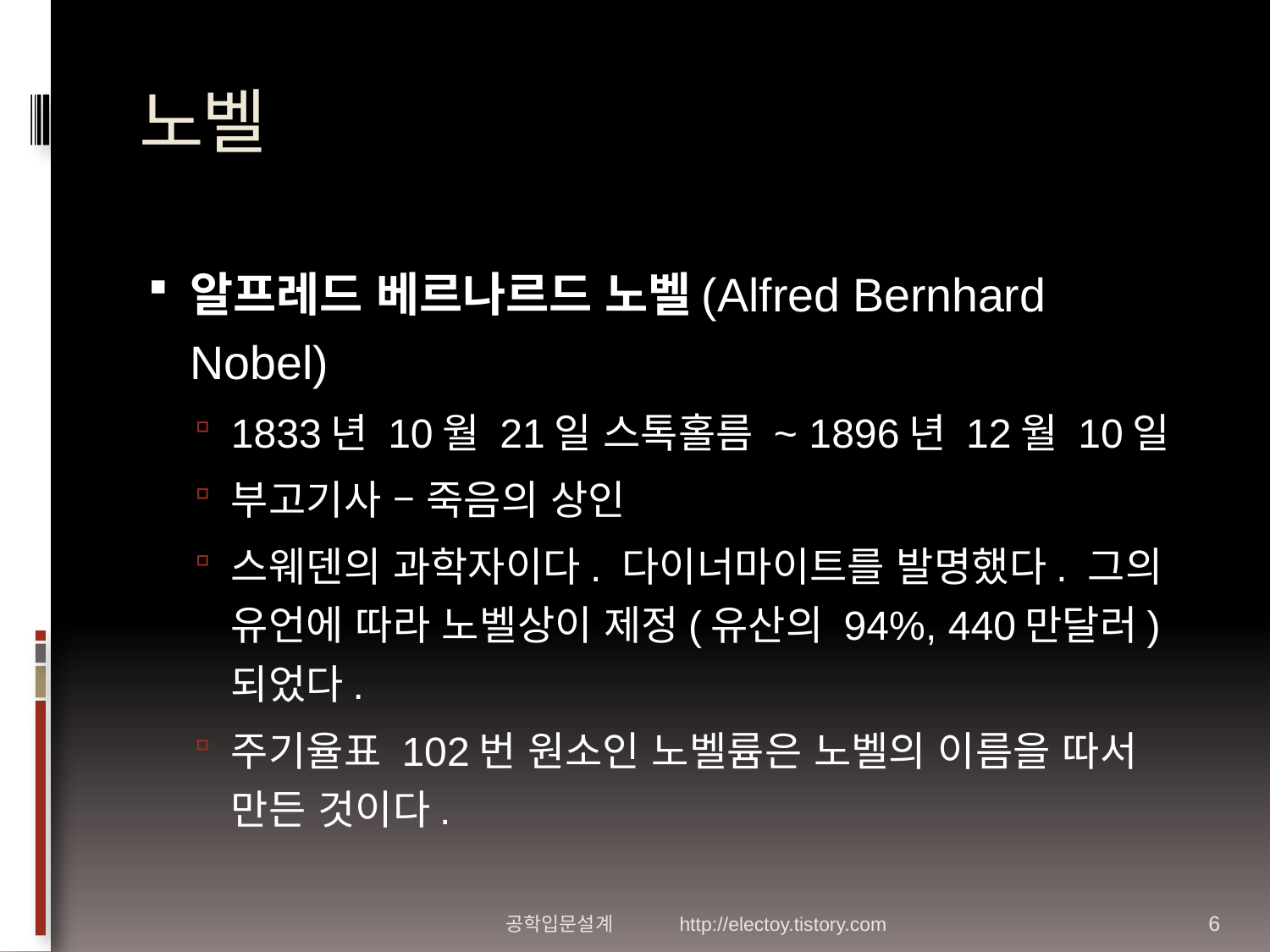

# 노벨
알프레드 베르나르드 노벨(Alfred Bernhard Nobel)
1833년 10월 21일 스톡홀름 ~ 1896년 12월 10일
부고기사 – 죽음의 상인
스웨덴의 과학자이다. 다이너마이트를 발명했다. 그의 유언에 따라 노벨상이 제정(유산의 94%, 440만달러)되었다.
주기율표 102번 원소인 노벨륨은 노벨의 이름을 따서 만든 것이다.

공학입문설계          http://electoy.tistory.com
6